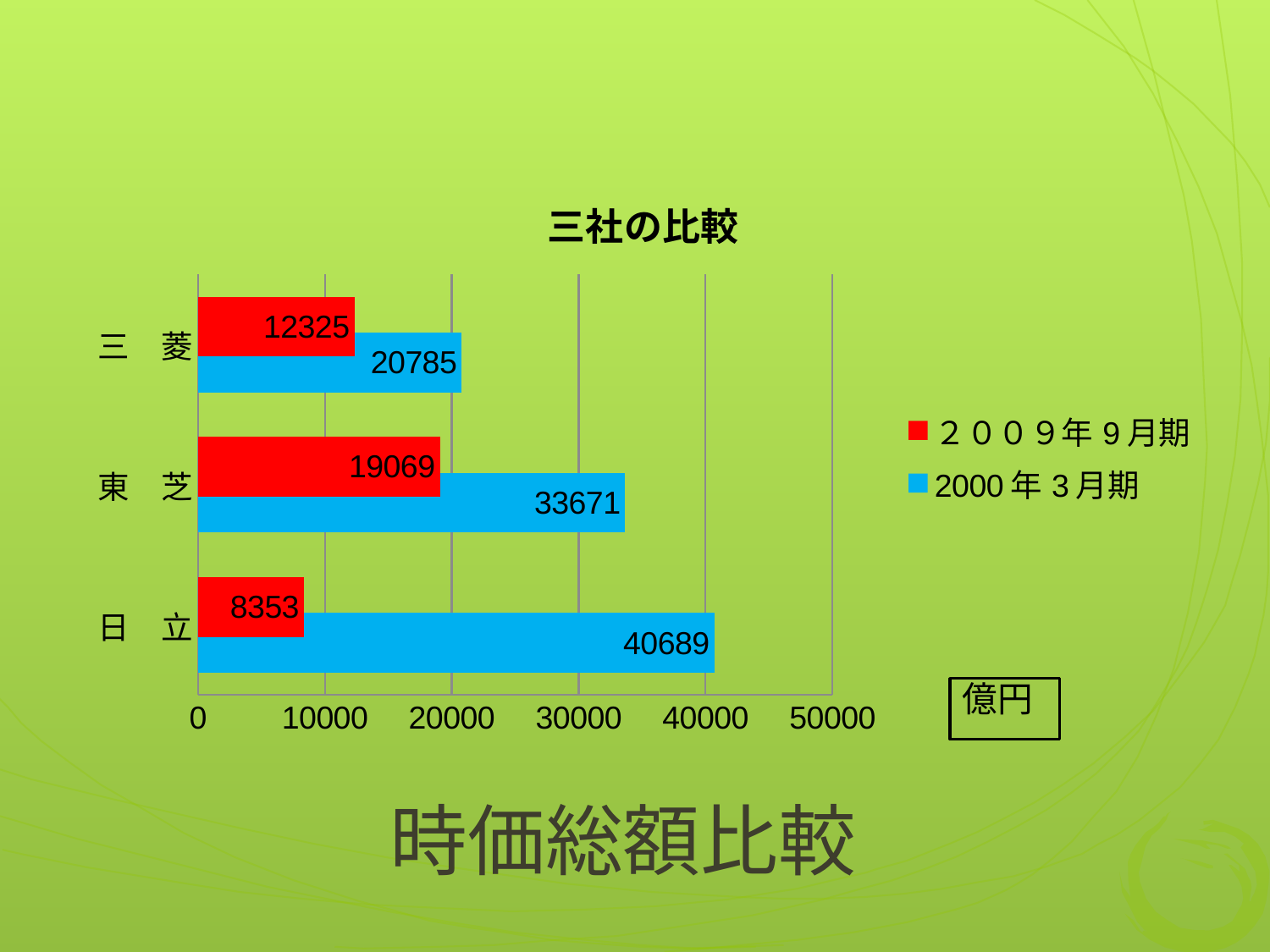

### Chart: 三社の比較

| Category | 2000年3月期 | ２００９年9月期 |
|---|---|---|
| 日　立 | 40689.0 | 8353.0 |
| 東　芝 | 33671.0 | 19069.0 |
| 三　菱 | 20785.0 | 12325.0 |
# 時価総額比較